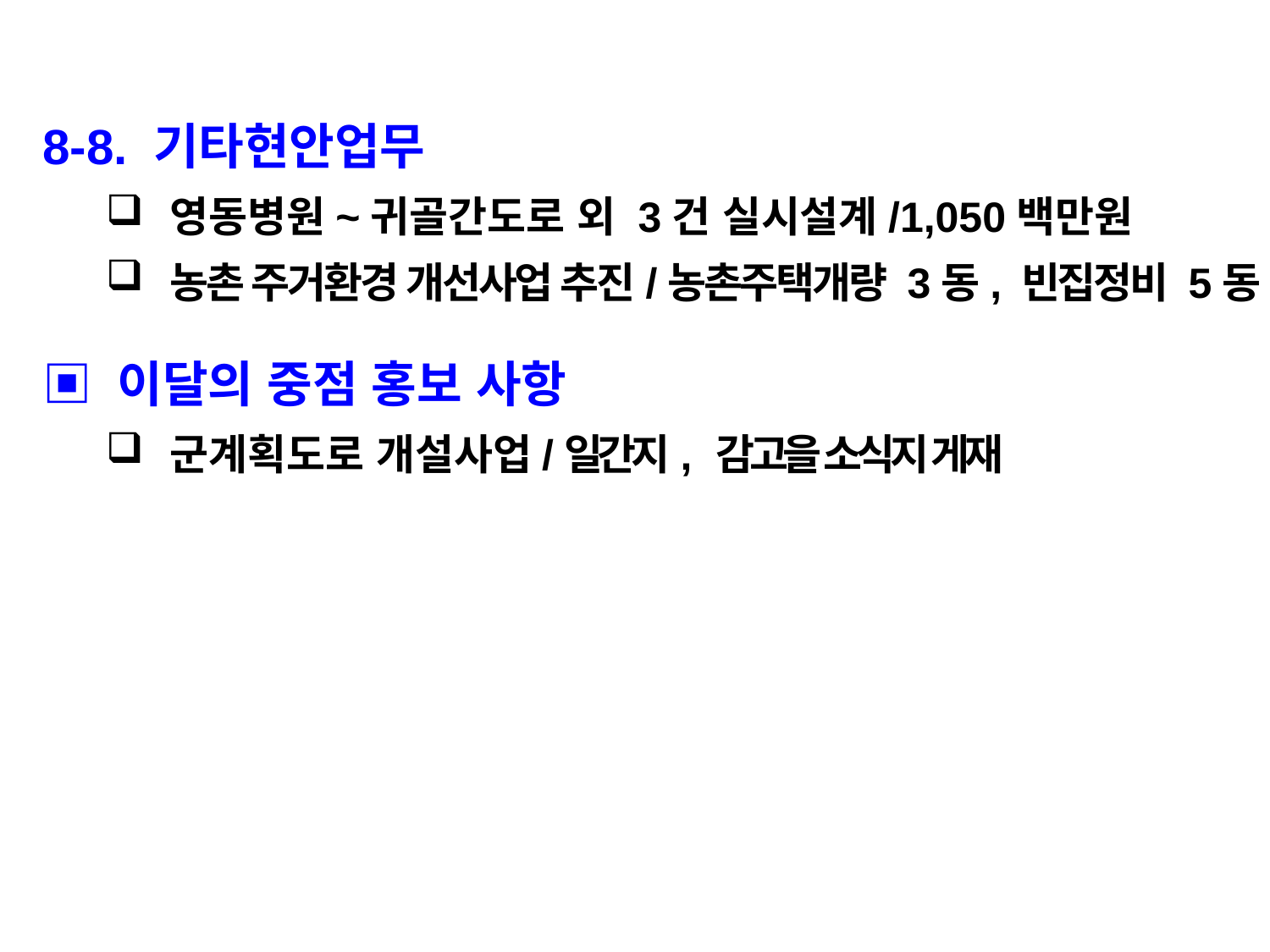

8-8. 기타현안업무
영동병원~귀골간도로 외 3건 실시설계/1,050백만원
농촌 주거환경 개선사업 추진/농촌주택개량 3동, 빈집정비 5동

▣ 이달의 중점 홍보 사항
군계획도로 개설사업/일간지,  감고을 소식지 게재